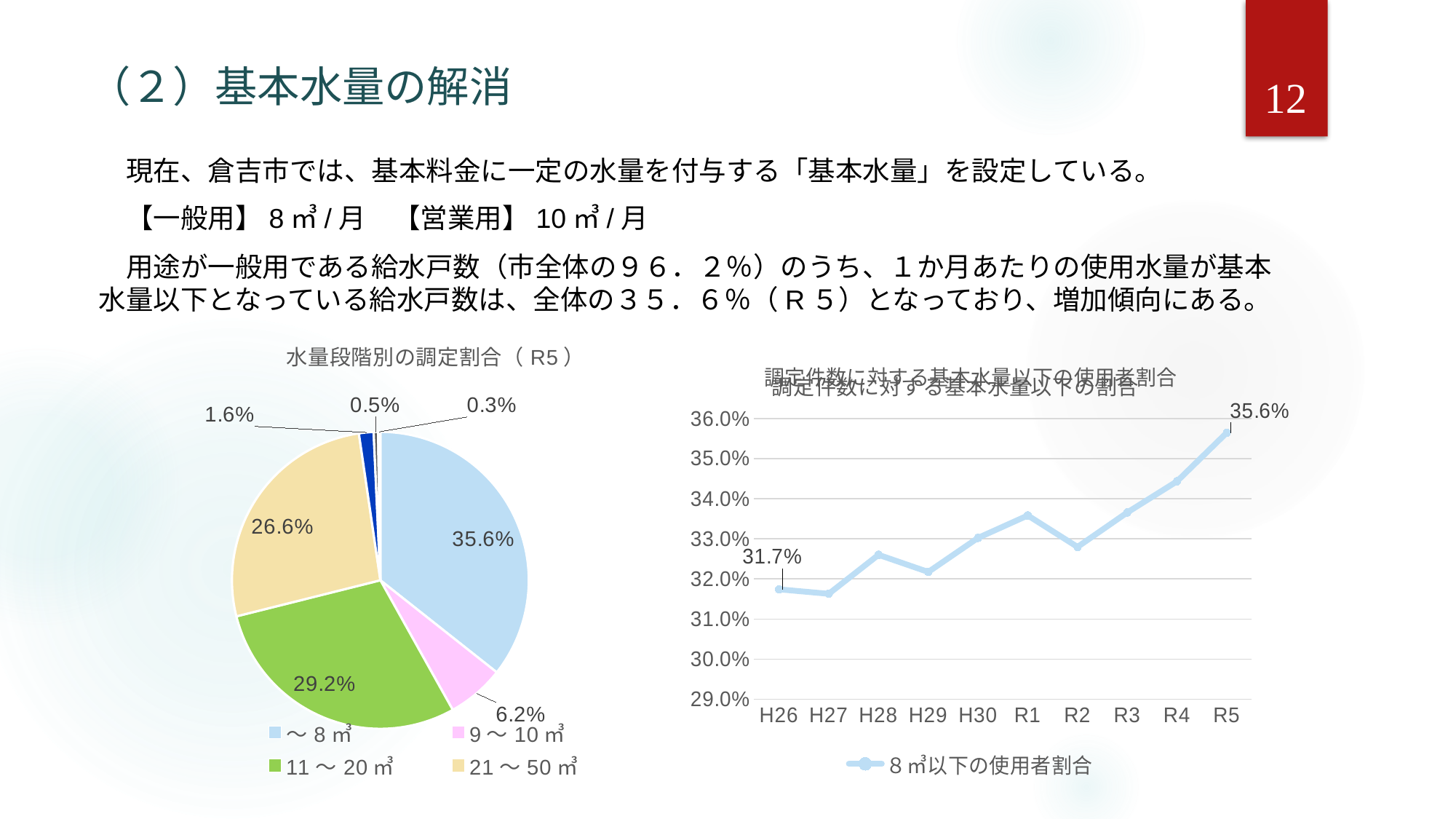

12
# （２）基本水量の解消
　現在、倉吉市では、基本料金に一定の水量を付与する「基本水量」を設定している。
　【一般用】8㎥/月　【営業用】10㎥/月
　用途が一般用である給水戸数（市全体の９６．２％）のうち、１か月あたりの使用水量が基本水量以下となっている給水戸数は、全体の３５．６％（R５）となっており、増加傾向にある。

### Chart: 水量段階別の調定割合（R5）

| Category |  |
|---|---|
| ～8㎥ | 0.356457620104586 |
| 9～10㎥ | 0.06241770437530567 |
| 11～20㎥ | 0.2920130920582371 |
| 21～50㎥ | 0.26594183815507316 |
| 51～100㎥ | 0.015955945976449344 |
| 101～200㎥ | 0.004707309732515707 |
| 201㎥以上 | 0.0025064895978330385 |

### Chart: 調定件数に対する基本水量以下の使用者割合

| Category |  |
|---|---|
| H26 | 0.3173950036292668 |
| H27 | 0.31628213009566986 |
| H28 | 0.3260115662235658 |
| H29 | 0.3217247177286075 |
| H30 | 0.3302318494145433 |
| R1 | 0.33581788018082687 |
| R2 | 0.327972795189764 |
| R3 | 0.3365671288628082 |
| R4 | 0.3443358647640867 |
| R5 | 0.356457620104586 |

### Chart: 調定件数に対する基本水量以下の割合

| Category |
|---|